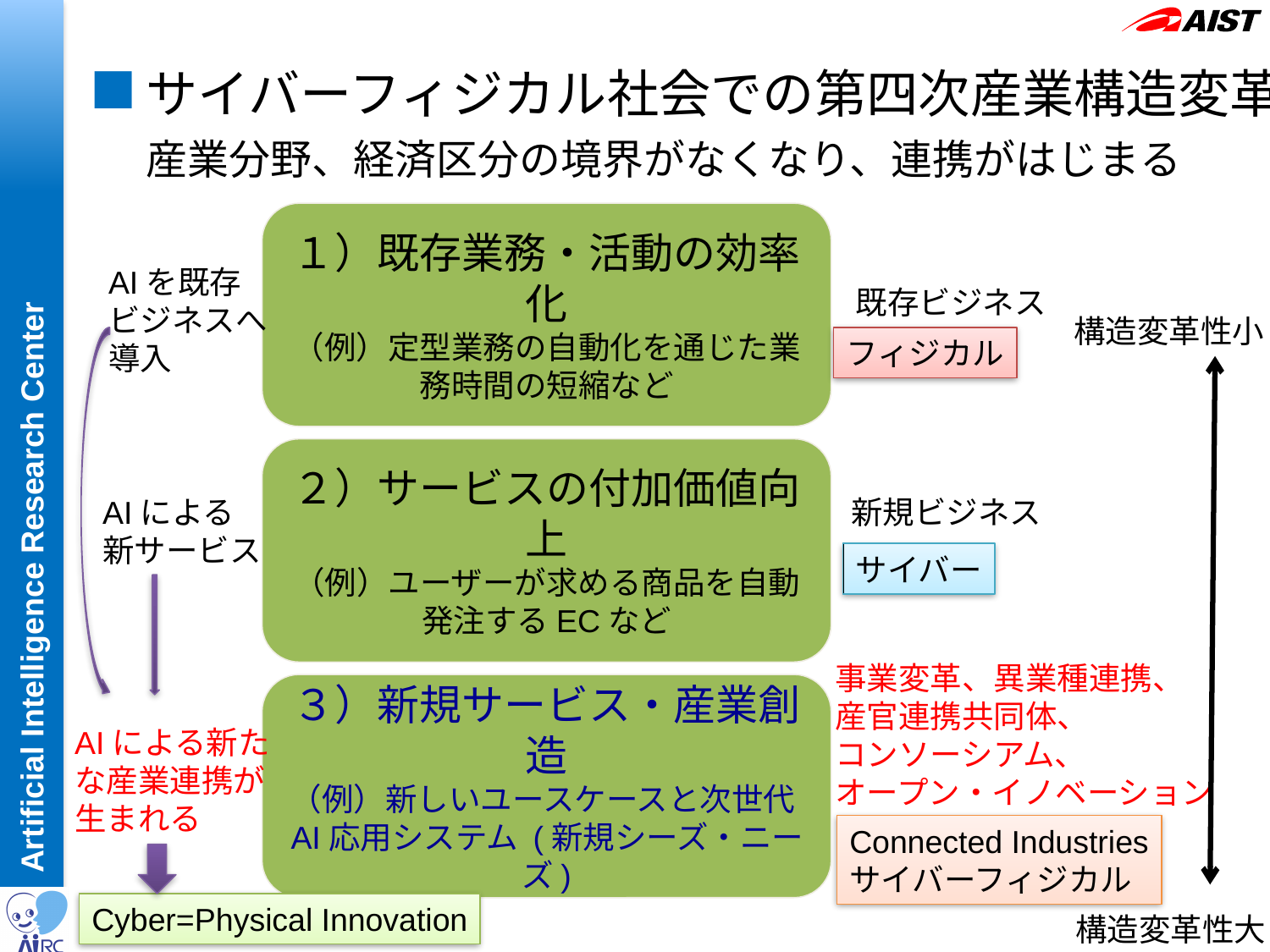

サイバーフィジカル社会での第四次産業構造変革
産業分野、経済区分の境界がなくなり、連携がはじまる

１）既存業務・活動の効率化
（例）定型業務の自動化を通じた業務時間の短縮など
AIを既存
ビジネスへ
導入
既存ビジネス
構造変革性小

フィジカル
２）サービスの付加価値向上
（例）ユーザーが求める商品を自動発注するECなど
新規ビジネス
AIによる
新サービス

サイバー

事業変革、異業種連携、
産官連携共同体、
コンソーシアム、
オープン・イノベーション
３）新規サービス・産業創造
（例）新しいユースケースと次世代AI応用システム (新規シーズ・ニーズ)
AIによる新た
な産業連携が
生まれる
Connected Industries
サイバーフィジカル

Cyber=Physical Innovation
構造変革性大